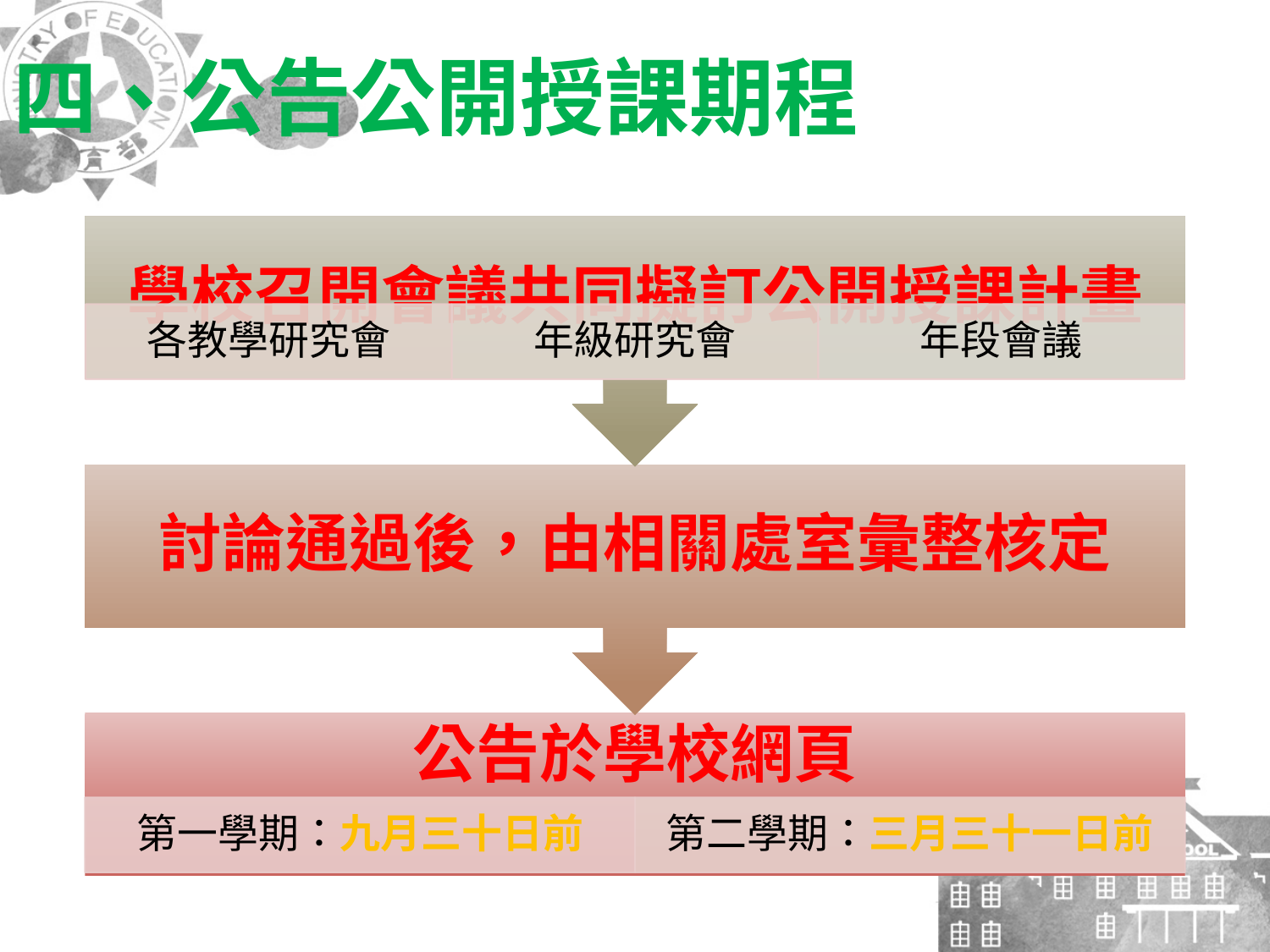

四、公告公開授課期程
公告於學校網頁
第一學期：九月三十日前
第二學期：三月三十一日前
討論通過後，由相關處室彙整核定
學校召開會議共同擬訂公開授課計畫
各教學研究會
年級研究會
年段會議